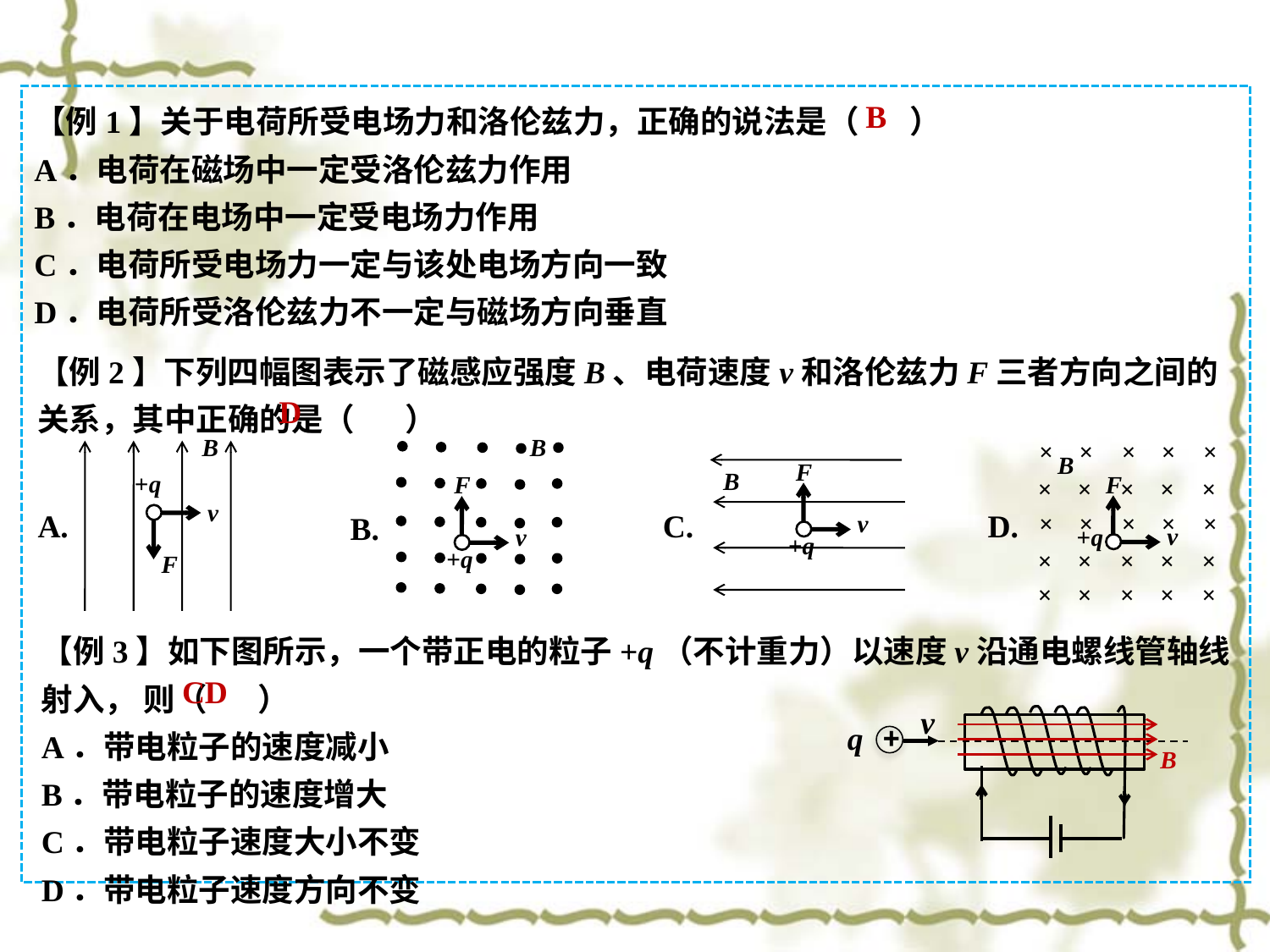

【例1】关于电荷所受电场力和洛伦兹力，正确的说法是（       ）
A．电荷在磁场中一定受洛伦兹力作用
B．电荷在电场中一定受电场力作用
C．电荷所受电场力一定与该处电场方向一致
D．电荷所受洛伦兹力不一定与磁场方向垂直

B
【例2】下列四幅图表示了磁感应强度B、电荷速度v和洛伦兹力F三者方向之间的关系，其中正确的是（       ）
D
B

F

v

+q
B.

B
+q

v

F
A.
×
×
×
×
×
×
×
×
×
×
×
×
×
×
×
×
×
×
×
×
×
×
×
×
×
B
F

v
+q

D.
F

v

+q

B
C.
【例3】如下图所示，一个带正电的粒子+q（不计重力）以速度v沿通电螺线管轴线射入， 则（       ）
A．带电粒子的速度减小
B．带电粒子的速度增大
C．带电粒子速度大小不变
D．带电粒子速度方向不变
CD
v
q
+

B